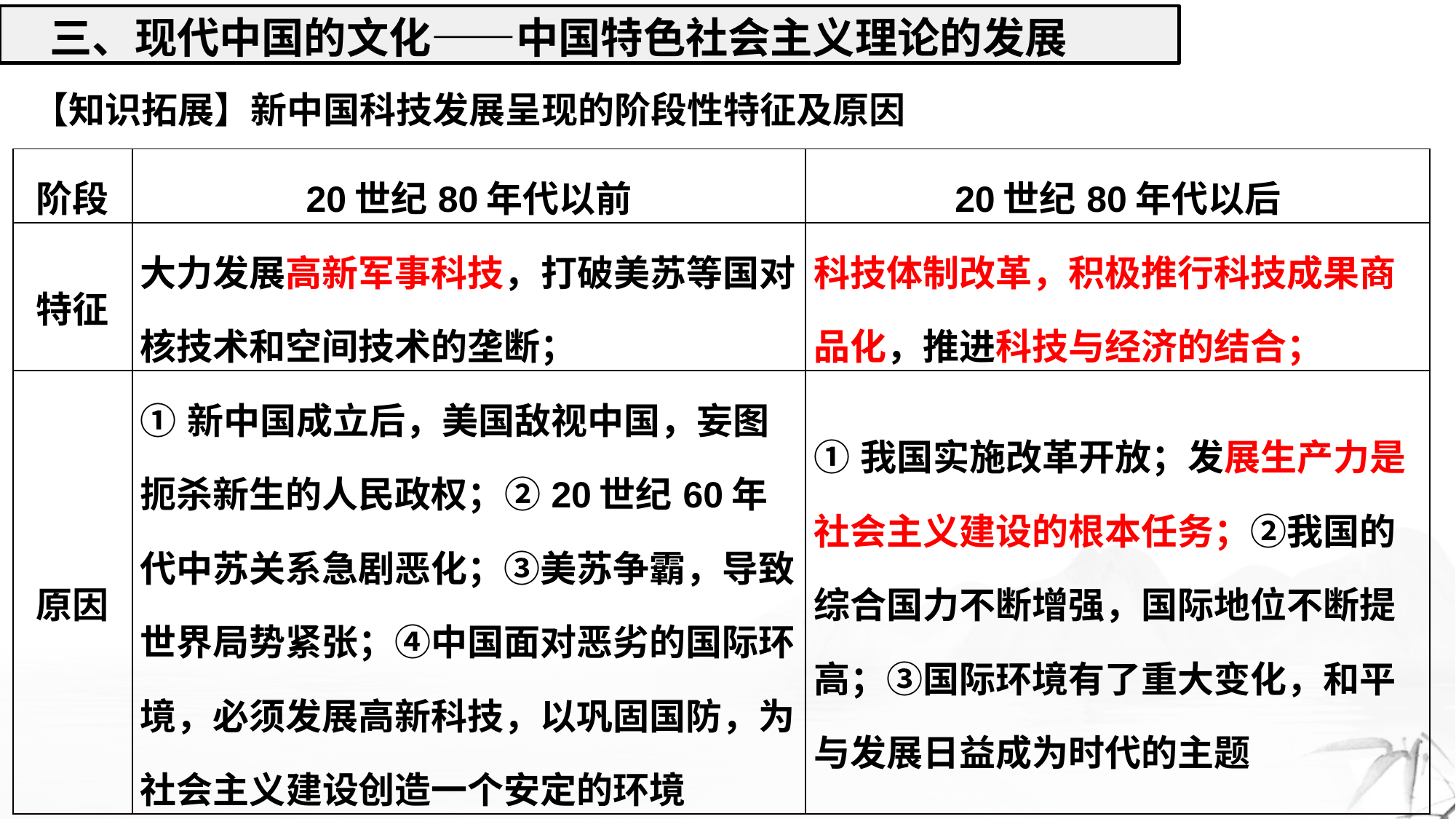

三、现代中国的文化——中国特色社会主义理论的发展
【知识拓展】新中国科技发展呈现的阶段性特征及原因
| 阶段 | 20世纪80年代以前 | 20世纪80年代以后 |
| --- | --- | --- |
| 特征 | 大力发展高新军事科技，打破美苏等国对核技术和空间技术的垄断； | 科技体制改革，积极推行科技成果商品化，推进科技与经济的结合； |
| 原因 | ①新中国成立后，美国敌视中国，妄图扼杀新生的人民政权；②20世纪60年代中苏关系急剧恶化；③美苏争霸，导致世界局势紧张；④中国面对恶劣的国际环境，必须发展高新科技，以巩固国防，为社会主义建设创造一个安定的环境 | ①我国实施改革开放；发展生产力是社会主义建设的根本任务；②我国的综合国力不断增强，国际地位不断提高；③国际环境有了重大变化，和平与发展日益成为时代的主题 |